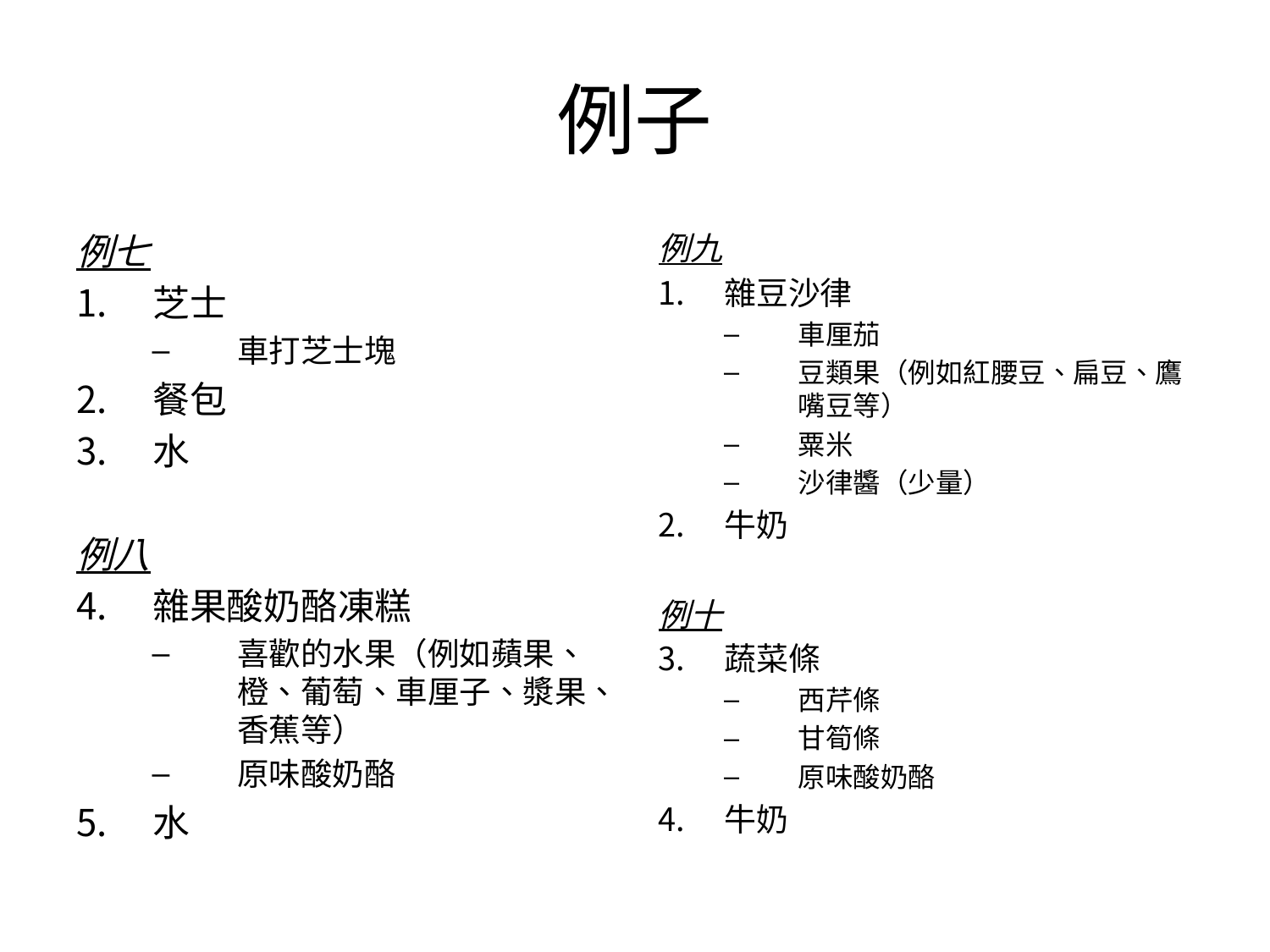

# 例子
例七
芝士
車打芝士塊
餐包
水

例八
雜果酸奶酪凍糕
喜歡的水果（例如蘋果、橙、葡萄、車厘子、漿果、香蕉等）
原味酸奶酪
水

例九
雜豆沙律
車厘茄
豆類果（例如紅腰豆、扁豆、鷹嘴豆等）
粟米
沙律醬（少量）
牛奶

例十
蔬菜條
西芹條
甘筍條
原味酸奶酪
牛奶